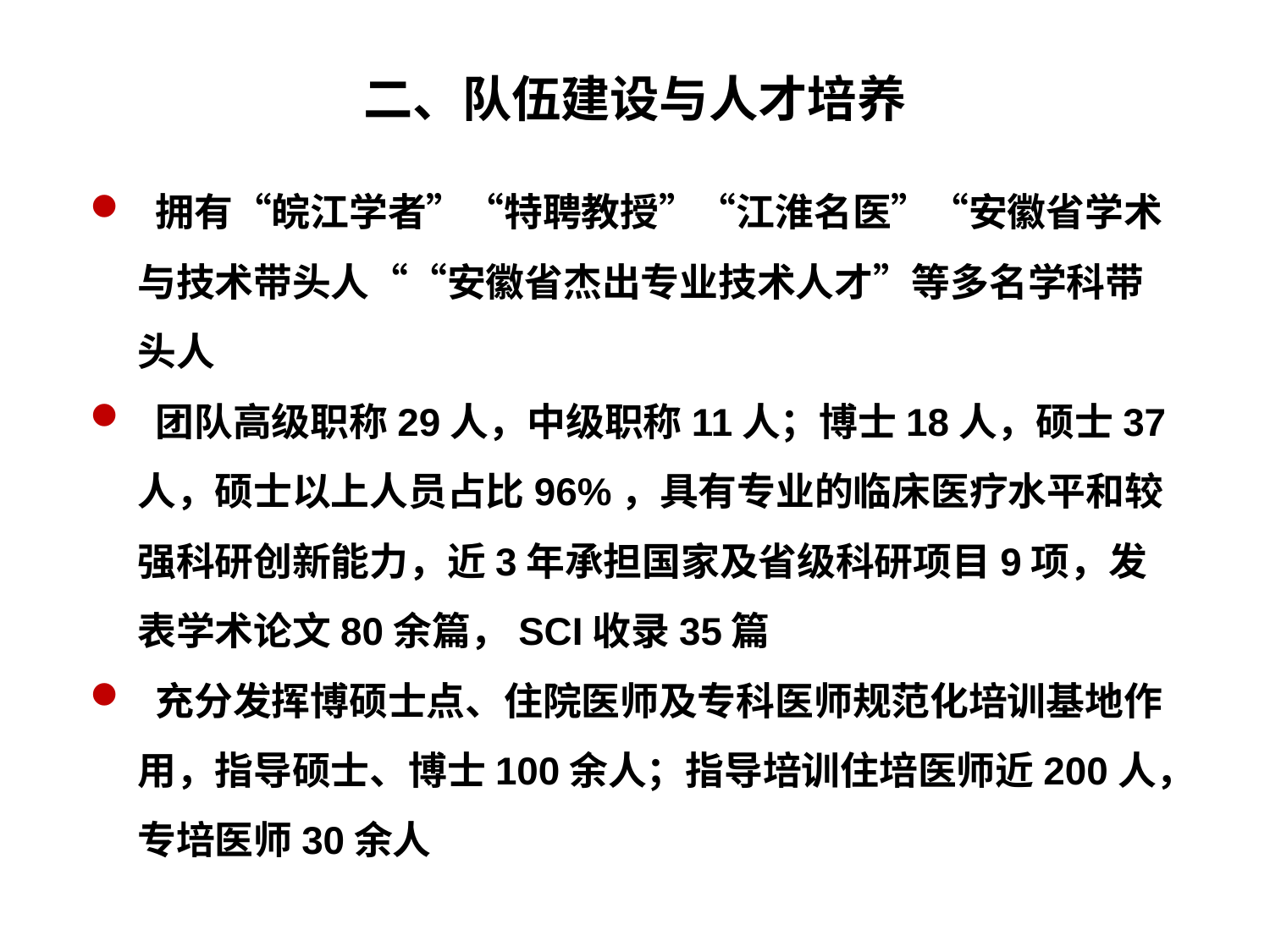

二、队伍建设与人才培养
 拥有“皖江学者”“特聘教授”“江淮名医”“安徽省学术与技术带头人““安徽省杰出专业技术人才”等多名学科带头人
 团队高级职称29人，中级职称11人；博士18人，硕士37人，硕士以上人员占比96%，具有专业的临床医疗水平和较强科研创新能力，近3年承担国家及省级科研项目9项，发表学术论文80余篇，SCI收录35篇
 充分发挥博硕士点、住院医师及专科医师规范化培训基地作用，指导硕士、博士100余人；指导培训住培医师近200人，专培医师30余人